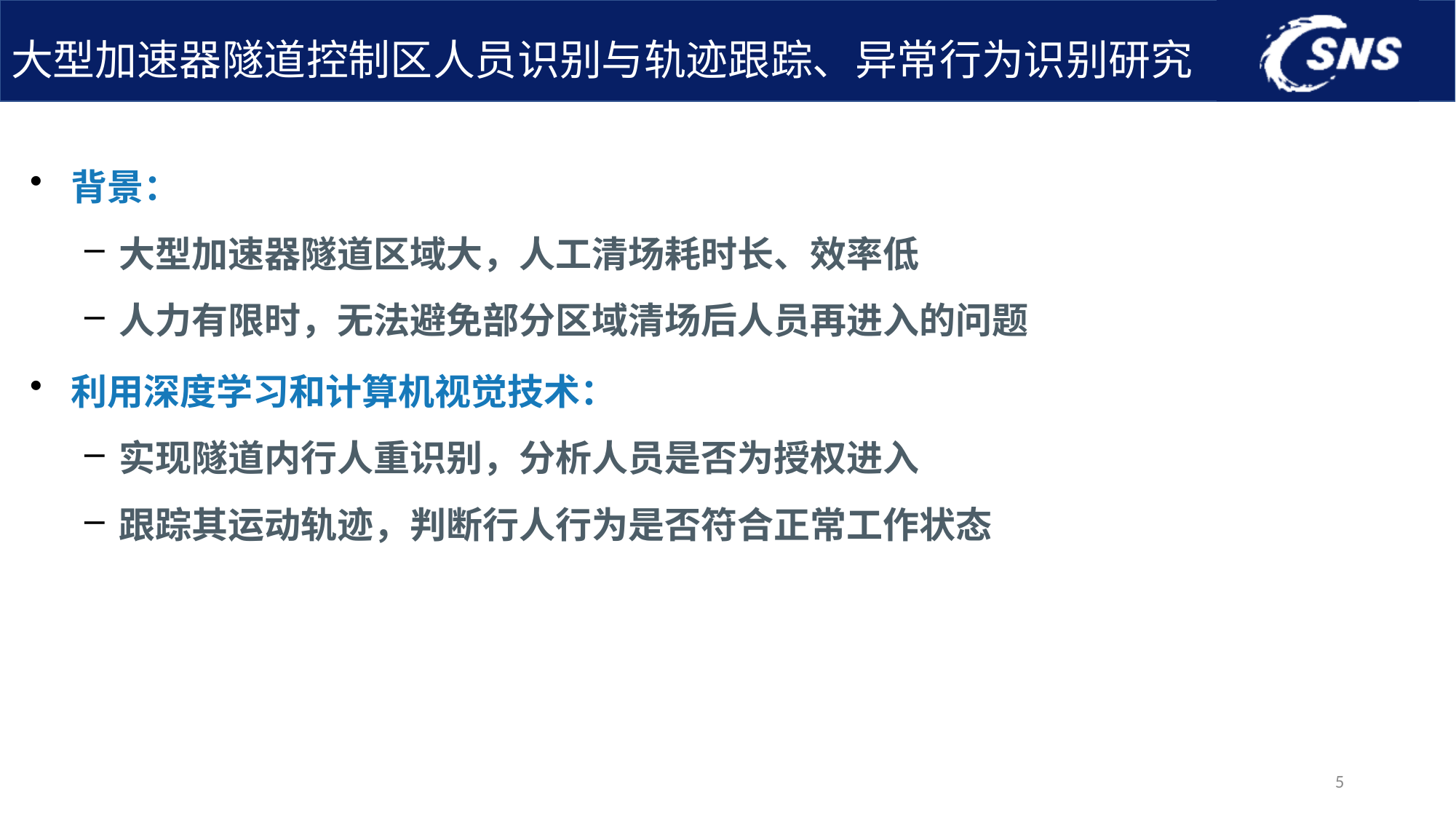

# 大型加速器隧道控制区人员识别与轨迹跟踪、异常行为识别研究
背景：
大型加速器隧道区域大，人工清场耗时长、效率低
人力有限时，无法避免部分区域清场后人员再进入的问题
利用深度学习和计算机视觉技术：
实现隧道内行人重识别，分析人员是否为授权进入
跟踪其运动轨迹，判断行人行为是否符合正常工作状态
5